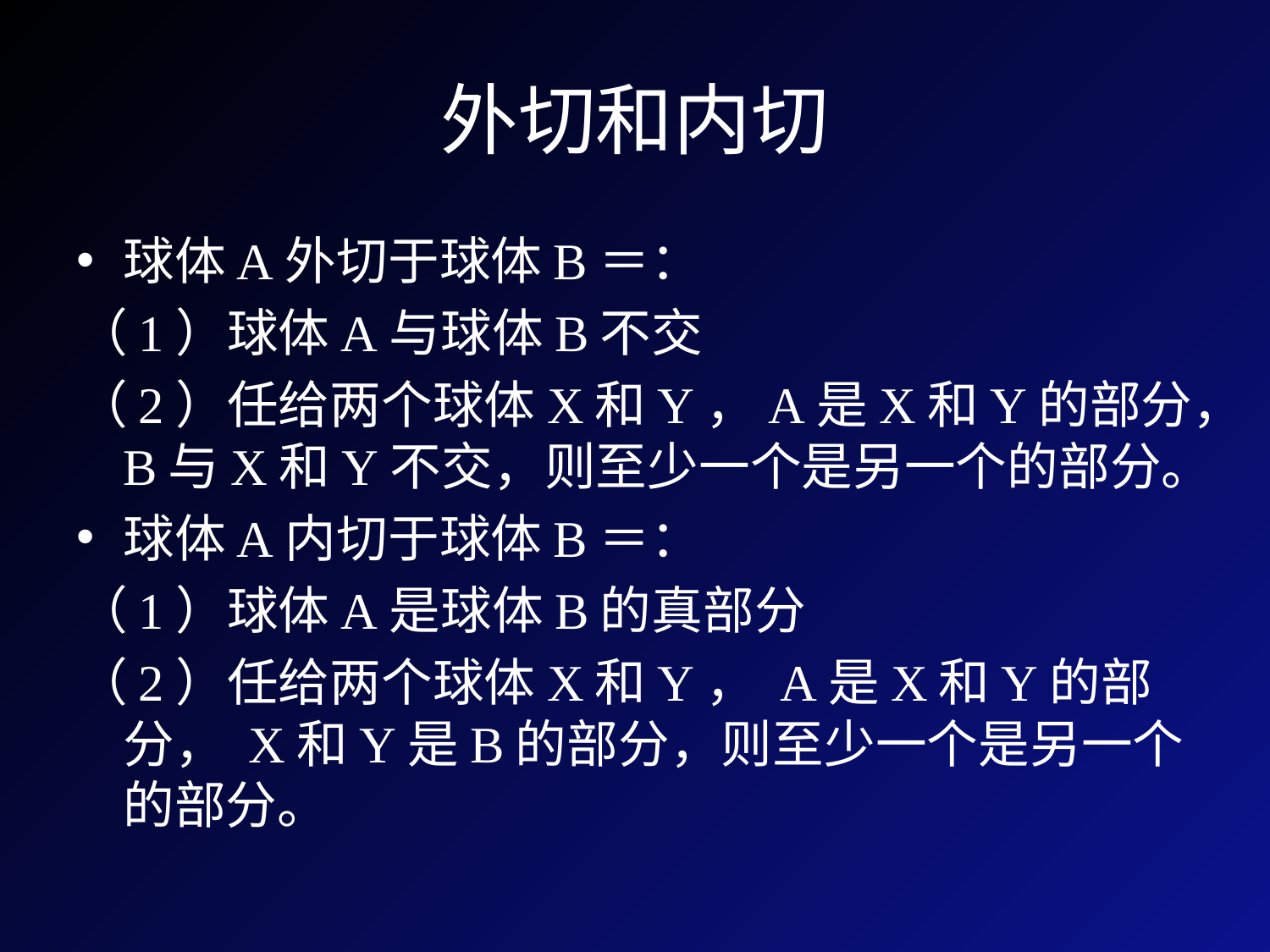

# 外切和内切
球体A外切于球体B＝：
（1）球体A与球体B不交
（2）任给两个球体X和Y，A是X和Y的部分，B与X和Y不交，则至少一个是另一个的部分。
球体A内切于球体B＝：
（1）球体A是球体B的真部分
（2）任给两个球体X和Y， A是X和Y的部分， X和Y是B的部分，则至少一个是另一个的部分。